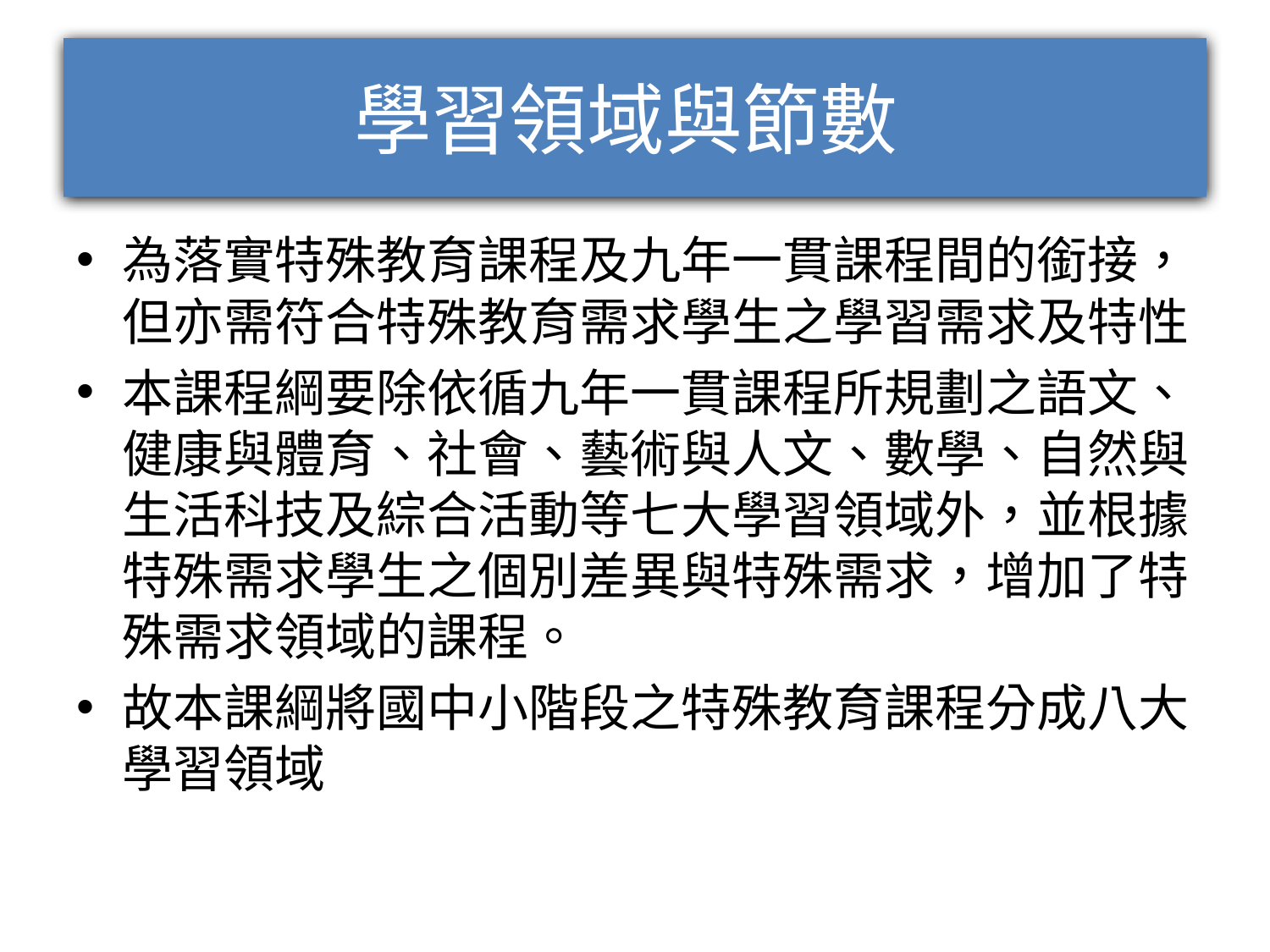

# 學習領域與節數
為落實特殊教育課程及九年一貫課程間的銜接，但亦需符合特殊教育需求學生之學習需求及特性
本課程綱要除依循九年一貫課程所規劃之語文、健康與體育、社會、藝術與人文、數學、自然與生活科技及綜合活動等七大學習領域外，並根據特殊需求學生之個別差異與特殊需求，增加了特殊需求領域的課程。
故本課綱將國中小階段之特殊教育課程分成八大學習領域